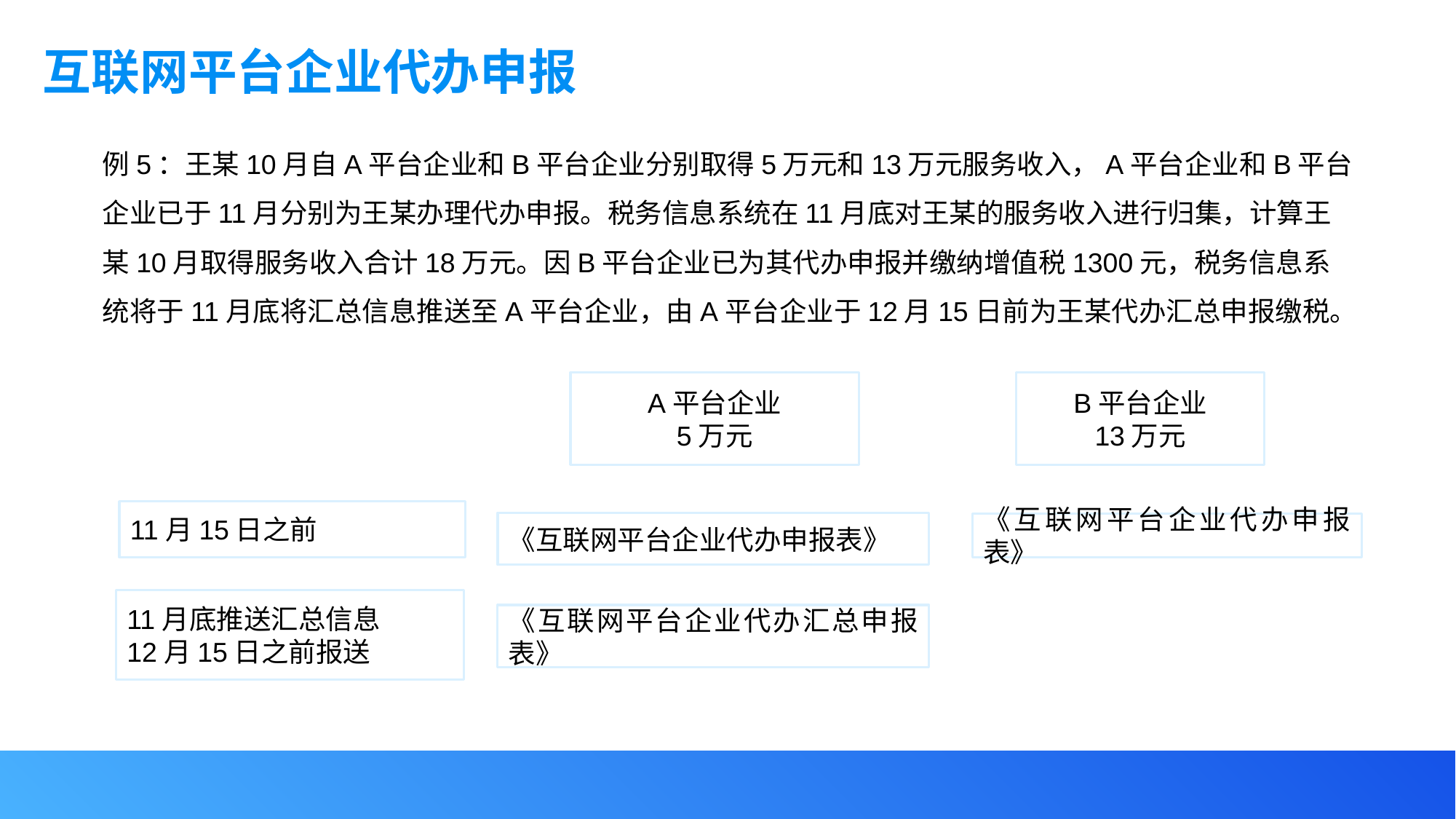

互联网平台企业代办申报
例5：王某10月自A平台企业和B平台企业分别取得5万元和13万元服务收入，A平台企业和B平台企业已于11月分别为王某办理代办申报。税务信息系统在11月底对王某的服务收入进行归集，计算王某10月取得服务收入合计18万元。因B平台企业已为其代办申报并缴纳增值税1300元，税务信息系统将于11月底将汇总信息推送至A平台企业，由A平台企业于12月15日前为王某代办汇总申报缴税。
A平台企业
5万元
B平台企业
13万元
11月15日之前
《互联网平台企业代办申报表》
《互联网平台企业代办申报表》
11月底推送汇总信息
12月15日之前报送
《互联网平台企业代办汇总申报表》